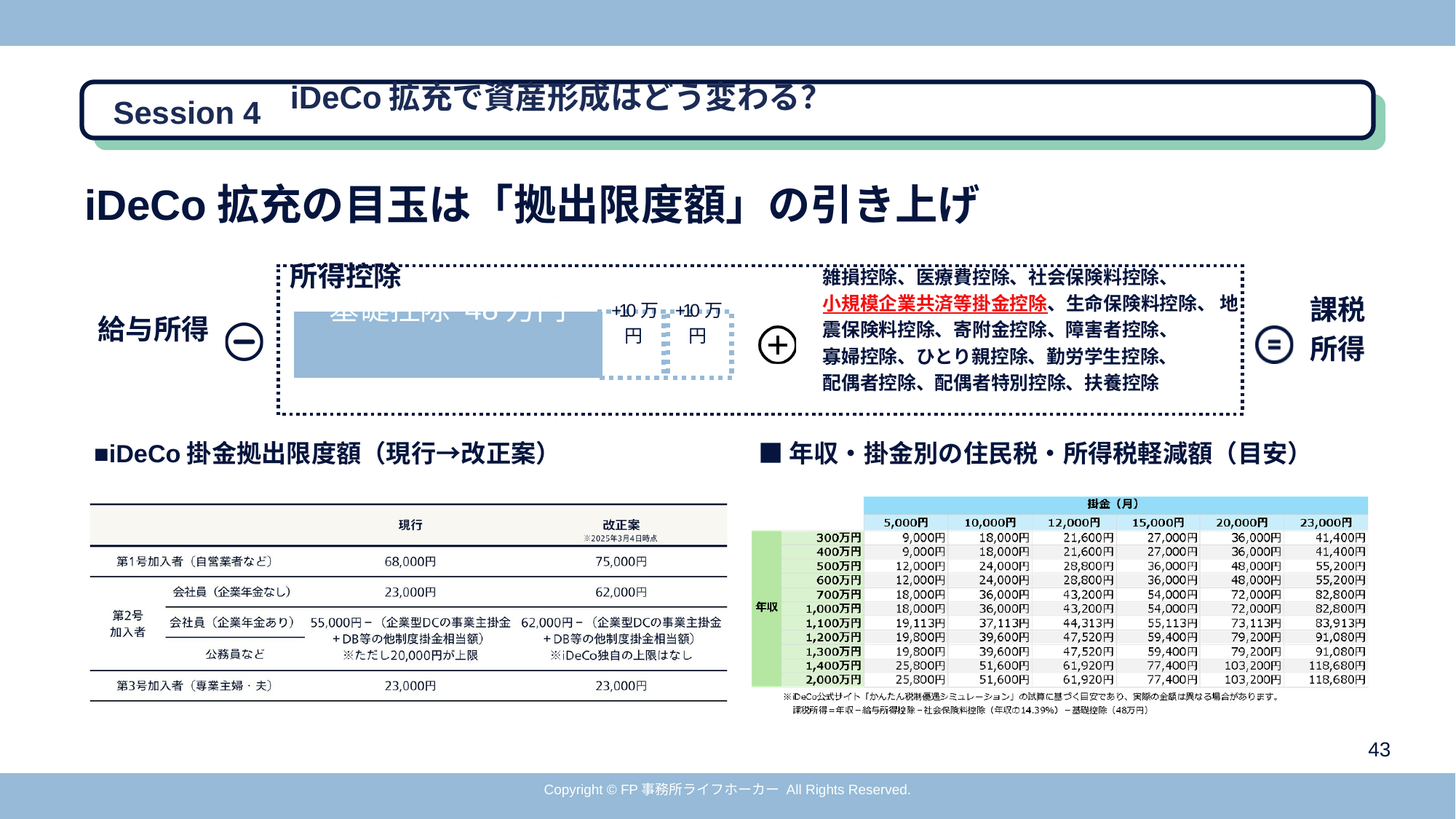

iDeCo拡充で資産形成はどう変わる？
Session 4

iDeCo拡充の目玉は「拠出限度額」の引き上げ
所得控除
雑損控除、医療費控除、社会保険料控除、
小規模企業共済等掛金控除、生命保険料控除、 地震保険料控除、寄附金控除、障害者控除、
寡婦控除、ひとり親控除、勤労学生控除、
配偶者控除、配偶者特別控除、扶養控除

課税
所得
給与所得

基礎控除 48万円

+10万円

+10万円

■iDeCo掛金拠出限度額（現行→改正案）
■年収・掛金別の住民税・所得税軽減額（目安）

43

Copyright © FP事務所ライフホーカー All Rights Reserved.